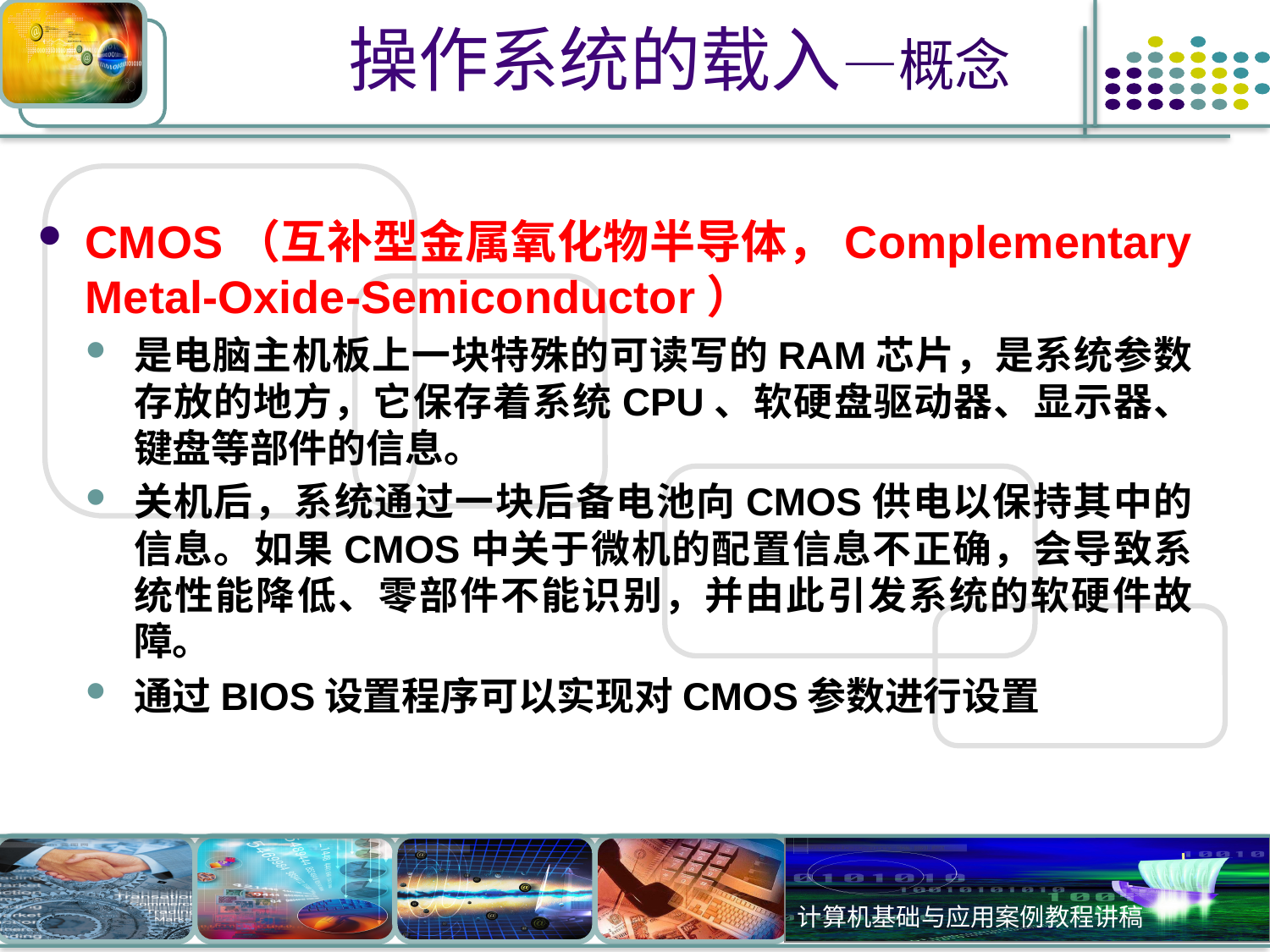

# 操作系统的载入—概念
CMOS（互补型金属氧化物半导体，Complementary Metal-Oxide-Semiconductor）
是电脑主机板上一块特殊的可读写的RAM芯片，是系统参数存放的地方，它保存着系统CPU、软硬盘驱动器、显示器、键盘等部件的信息。
关机后，系统通过一块后备电池向CMOS供电以保持其中的信息。如果CMOS中关于微机的配置信息不正确，会导致系统性能降低、零部件不能识别，并由此引发系统的软硬件故障。
通过BIOS设置程序可以实现对CMOS参数进行设置